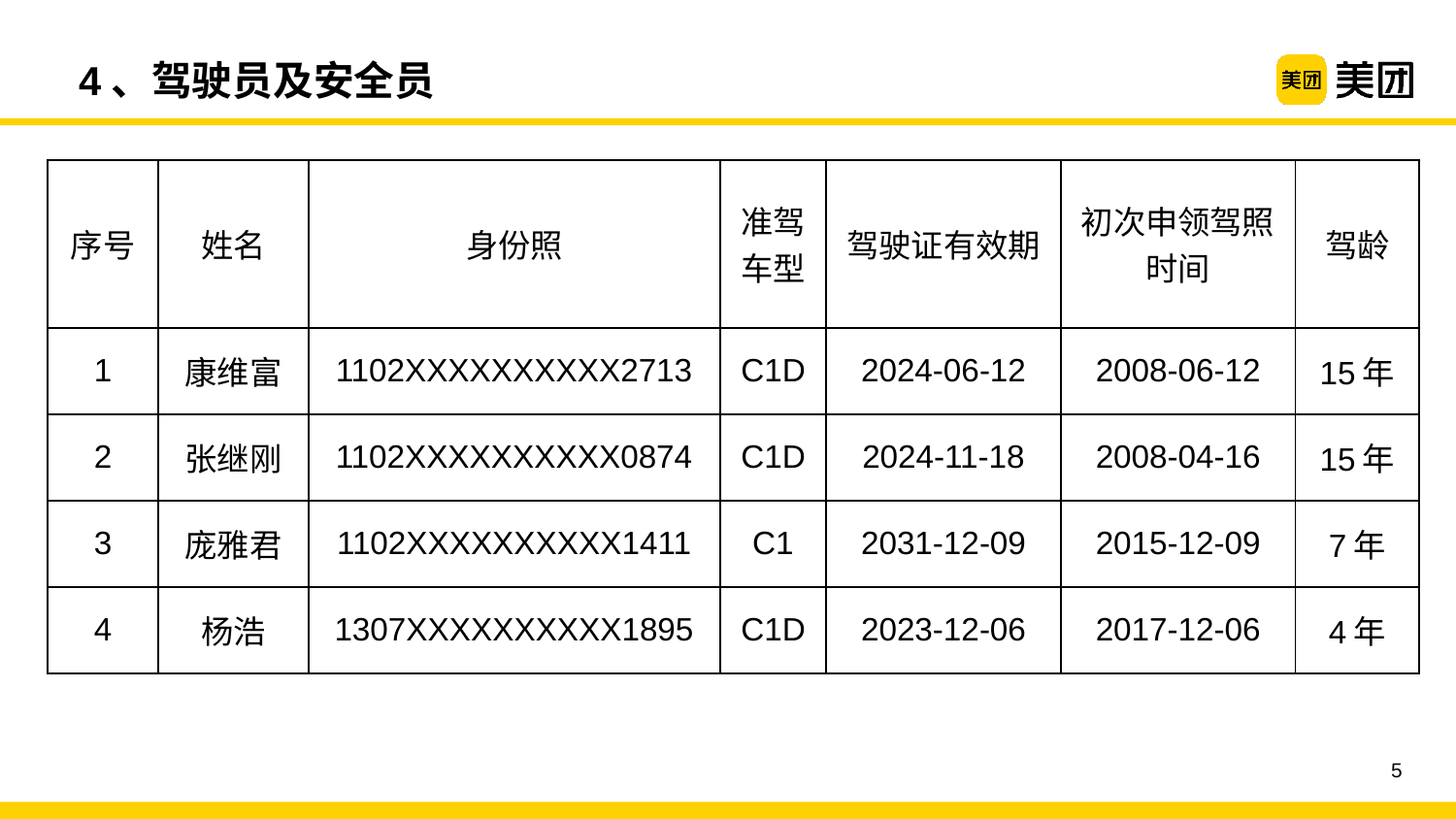

4、驾驶员及安全员

| 序号 | 姓名 | 身份照 | 准驾车型 | 驾驶证有效期 | 初次申领驾照时间 | 驾龄 |
| --- | --- | --- | --- | --- | --- | --- |
| 1 | 康维富 | 1102XXXXXXXXXX2713 | C1D | 2024-06-12 | 2008-06-12 | 15年 |
| 2 | 张继刚 | 1102XXXXXXXXXX0874 | C1D | 2024-11-18 | 2008-04-16 | 15年 |
| 3 | 庞雅君 | 1102XXXXXXXXXX1411 | C1 | 2031-12-09 | 2015-12-09 | 7年 |
| 4 | 杨浩 | 1307XXXXXXXXXX1895 | C1D | 2023-12-06 | 2017-12-06 | 4年 |
5